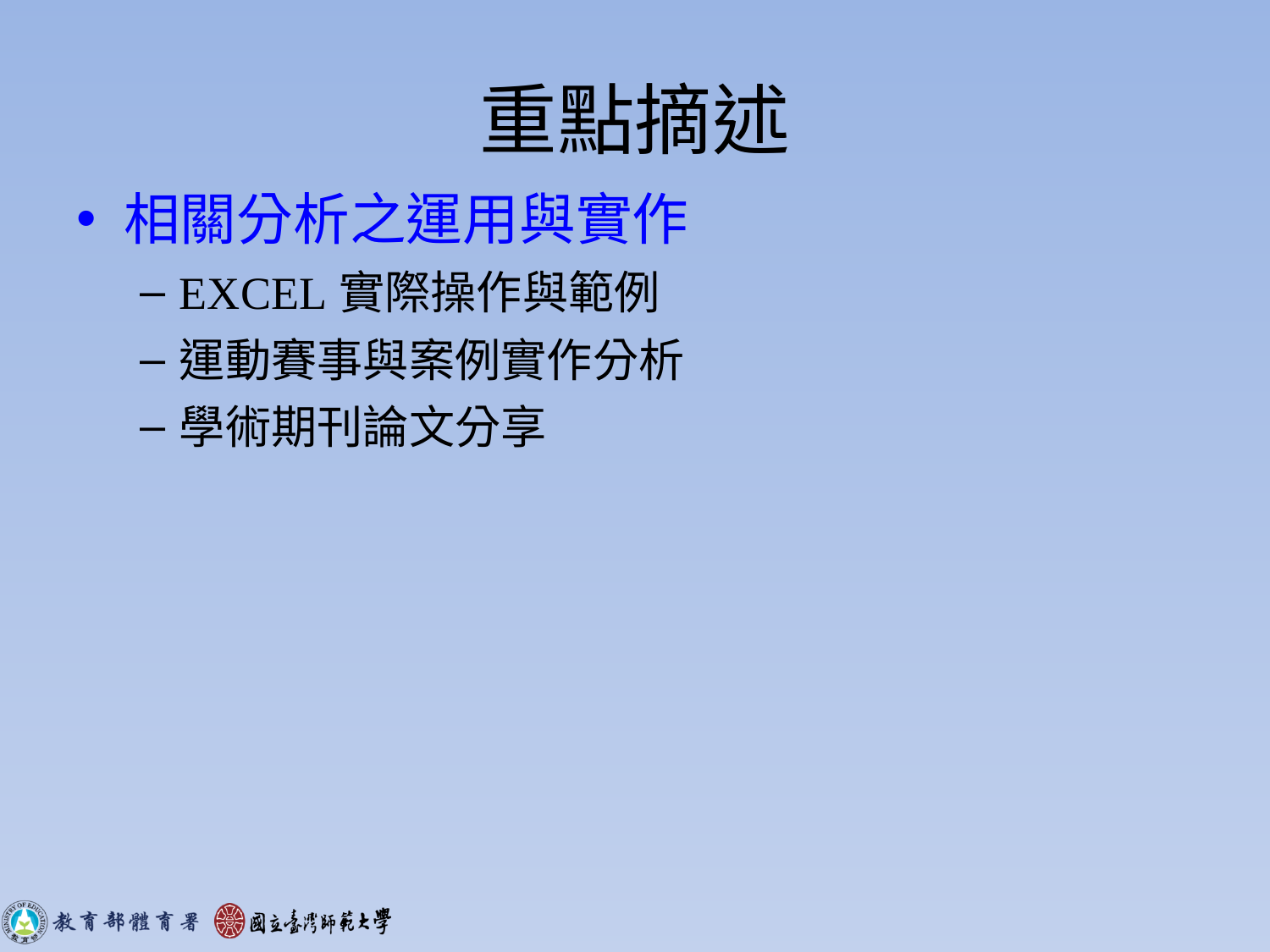

# 重點摘述
相關分析之運用與實作
EXCEL實際操作與範例
運動賽事與案例實作分析
學術期刊論文分享